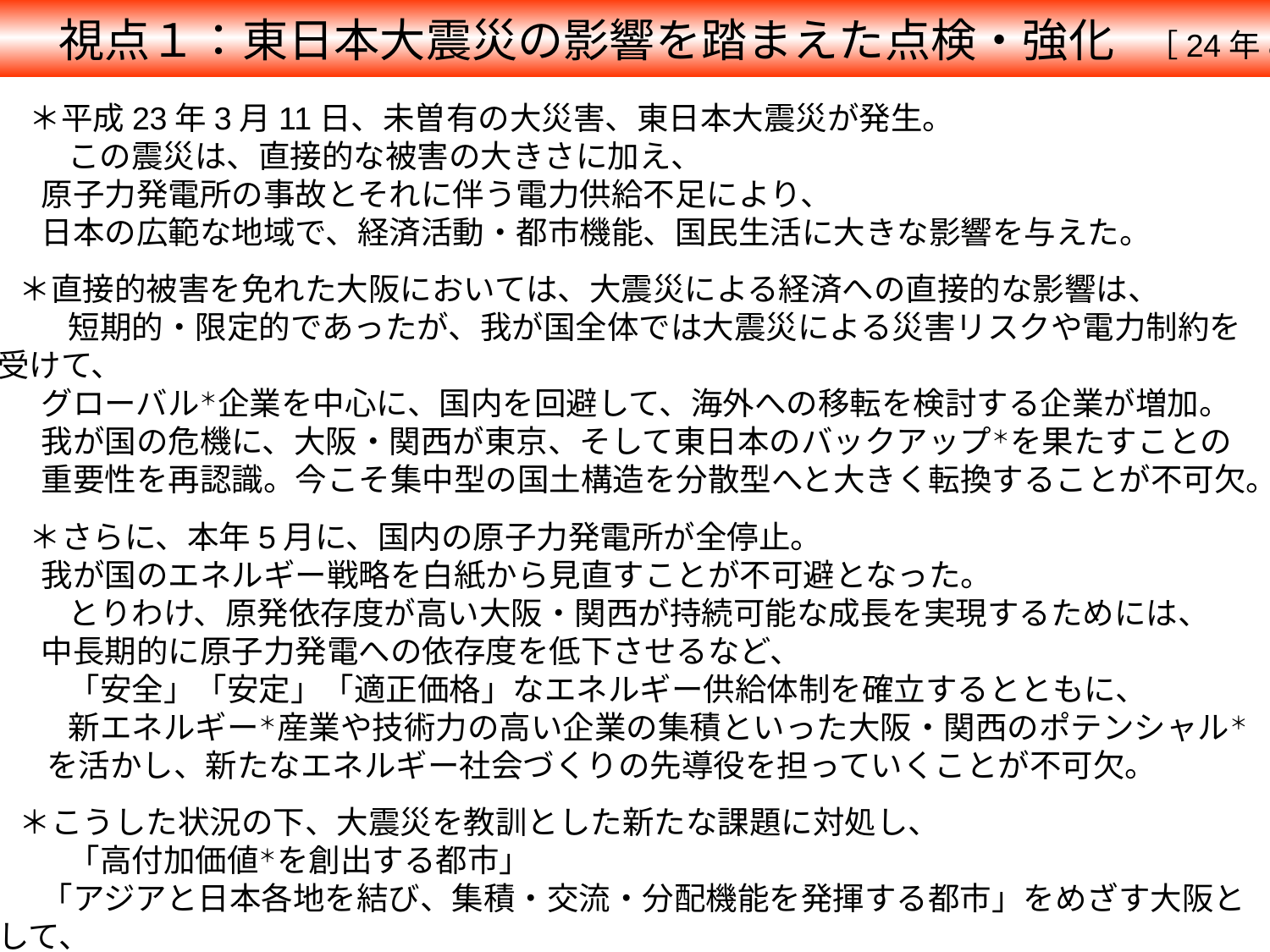

視点１：東日本大震災の影響を踏まえた点検・強化　［24年8月追記］

　＊平成23年3月11日、未曽有の大災害、東日本大震災が発生。
　　 この震災は、直接的な被害の大きさに加え、
     原子力発電所の事故とそれに伴う電力供給不足により、
     日本の広範な地域で、経済活動・都市機能、国民生活に大きな影響を与えた。

  ＊直接的被害を免れた大阪においては、大震災による経済への直接的な影響は、
　　 短期的・限定的であったが、我が国全体では大震災による災害リスクや電力制約を受けて、
     グローバル＊企業を中心に、国内を回避して、海外への移転を検討する企業が増加。
     我が国の危機に、大阪・関西が東京、そして東日本のバックアップ＊を果たすことの
     重要性を再認識。今こそ集中型の国土構造を分散型へと大きく転換することが不可欠。

　＊さらに、本年5月に、国内の原子力発電所が全停止。
     我が国のエネルギー戦略を白紙から見直すことが不可避となった。
　　 とりわけ、原発依存度が高い大阪・関西が持続可能な成長を実現するためには、
     中長期的に原子力発電への依存度を低下させるなど、
　　 「安全」「安定」「適正価格」なエネルギー供給体制を確立するとともに、
　　 新エネルギー＊産業や技術力の高い企業の集積といった大阪・関西のポテンシャル＊を活かし、新たなエネルギー社会づくりの先導役を担っていくことが不可欠。

  ＊こうした状況の下、大震災を教訓とした新たな課題に対処し、
　　 「高付加価値＊を創出する都市」
     「アジアと日本各地を結び、集積・交流・分配機能を発揮する都市」をめざす大阪として、
　　 日本全体の成長に貢献する観点から、「大阪の成長戦略」を点検・強化する。